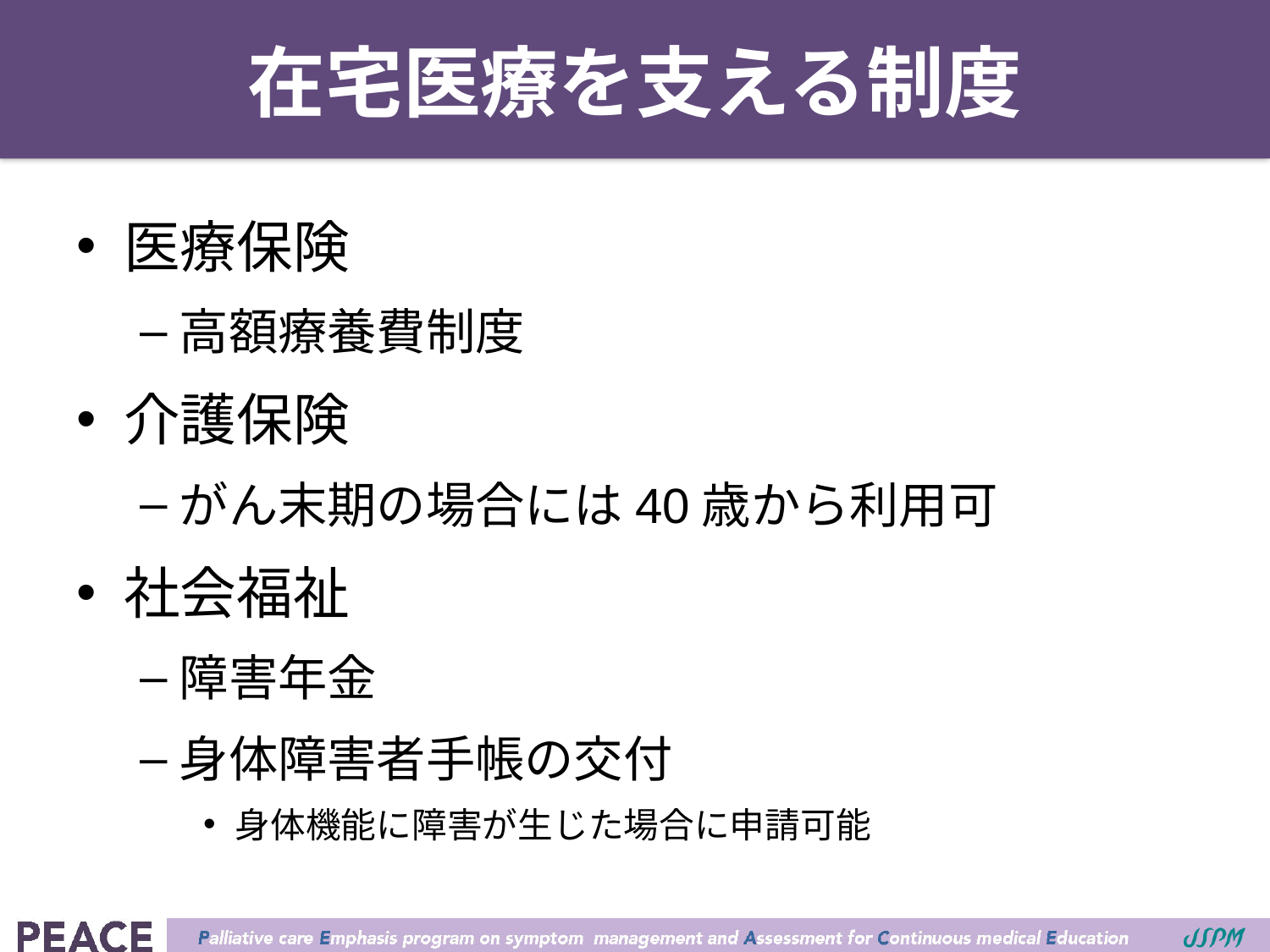

# 在宅医療を支える制度
医療保険
高額療養費制度
介護保険
がん末期の場合には40歳から利用可
社会福祉
障害年金
身体障害者手帳の交付
身体機能に障害が生じた場合に申請可能